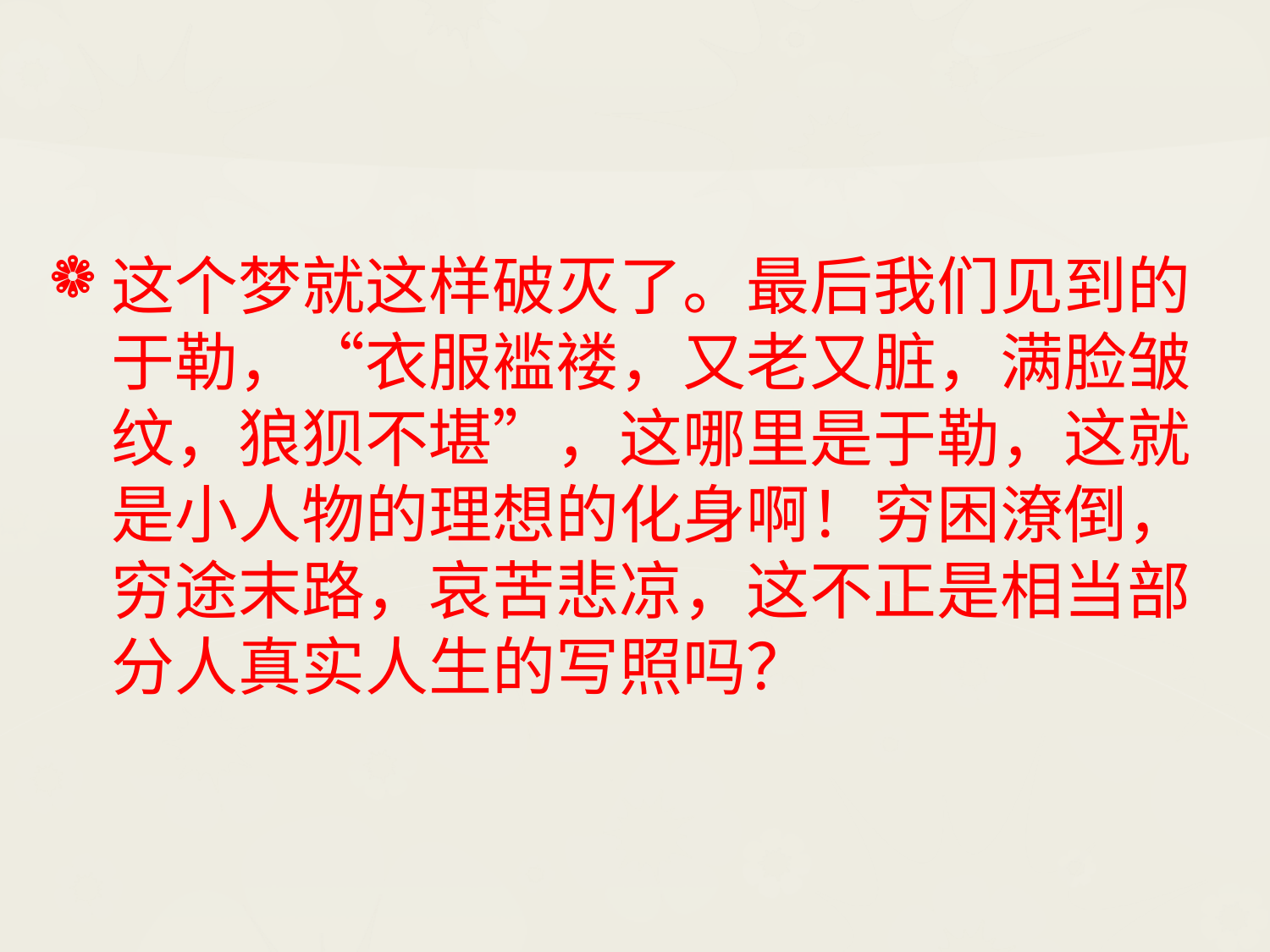

这个梦就这样破灭了。最后我们见到的于勒，“衣服褴褛，又老又脏，满脸皱纹，狼狈不堪”，这哪里是于勒，这就是小人物的理想的化身啊！穷困潦倒，穷途末路，哀苦悲凉，这不正是相当部分人真实人生的写照吗？